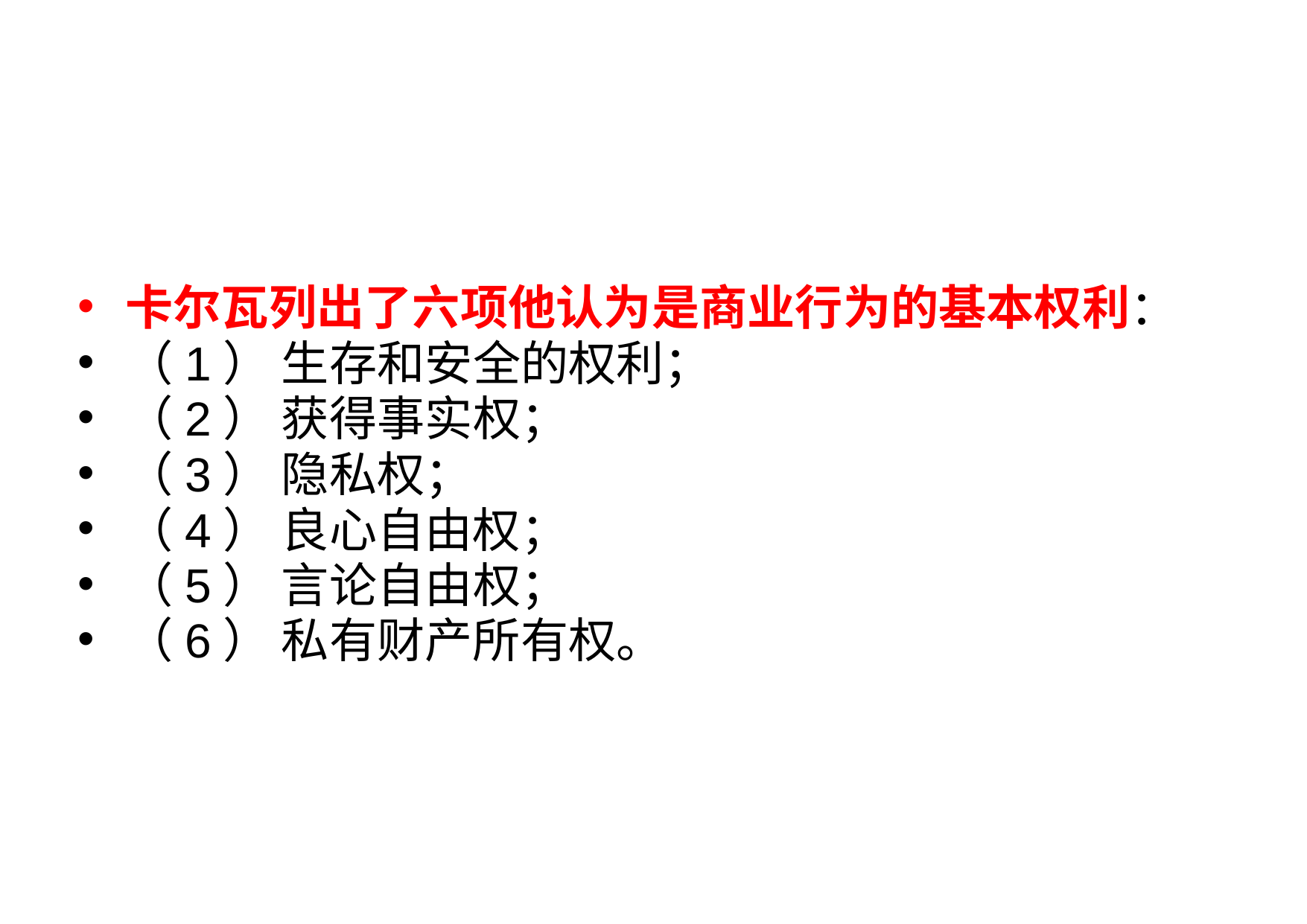

卡尔瓦列出了六项他认为是商业行为的基本权利：
（1） 生存和安全的权利；
（2） 获得事实权；
（3） 隐私权；
（4） 良心自由权；
（5） 言论自由权；
（6） 私有财产所有权。